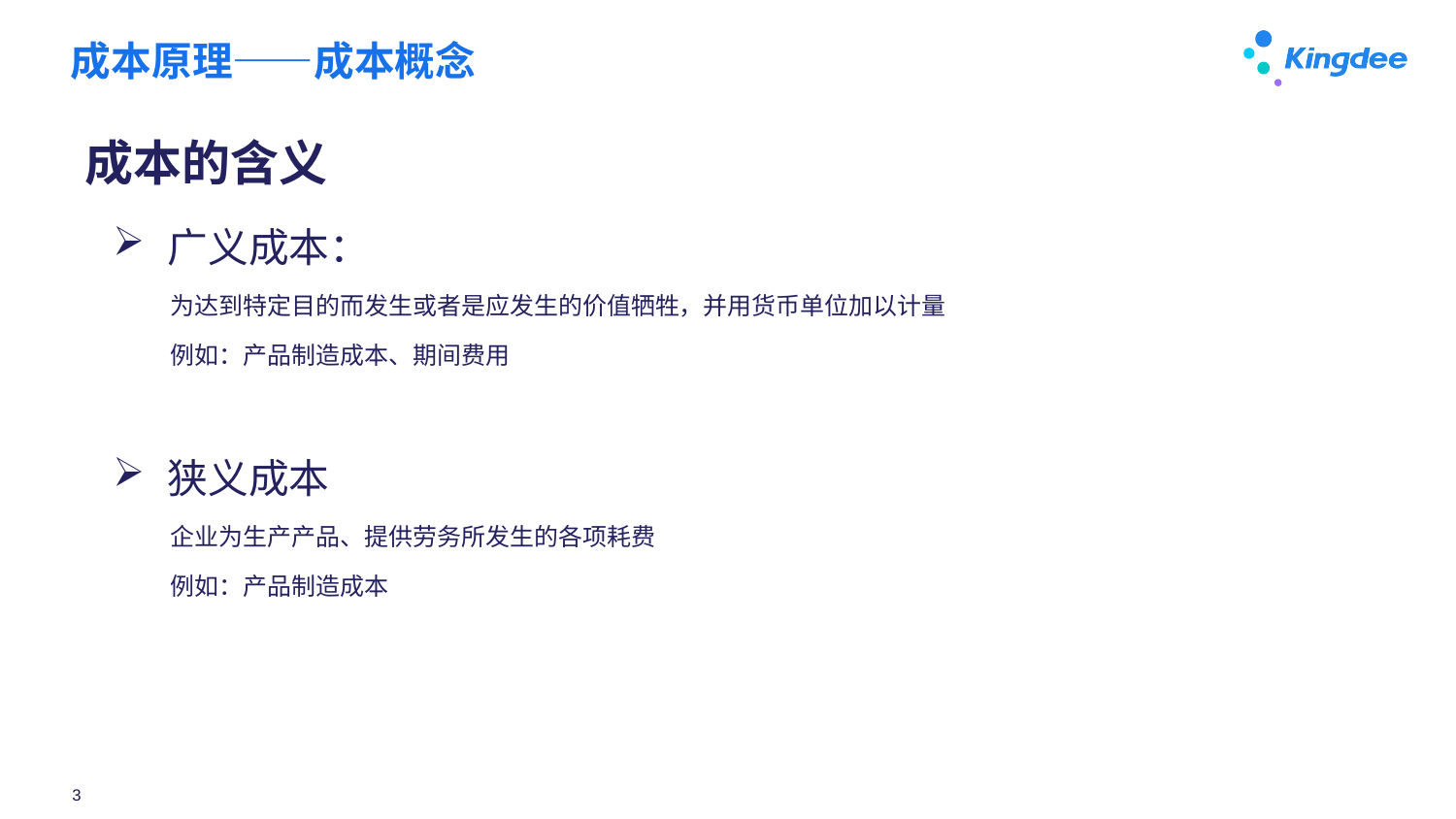

# 成本原理——成本概念
成本的含义
广义成本：
为达到特定目的而发生或者是应发生的价值牺牲，并用货币单位加以计量
例如：产品制造成本、期间费用

狭义成本
企业为生产产品、提供劳务所发生的各项耗费
例如：产品制造成本